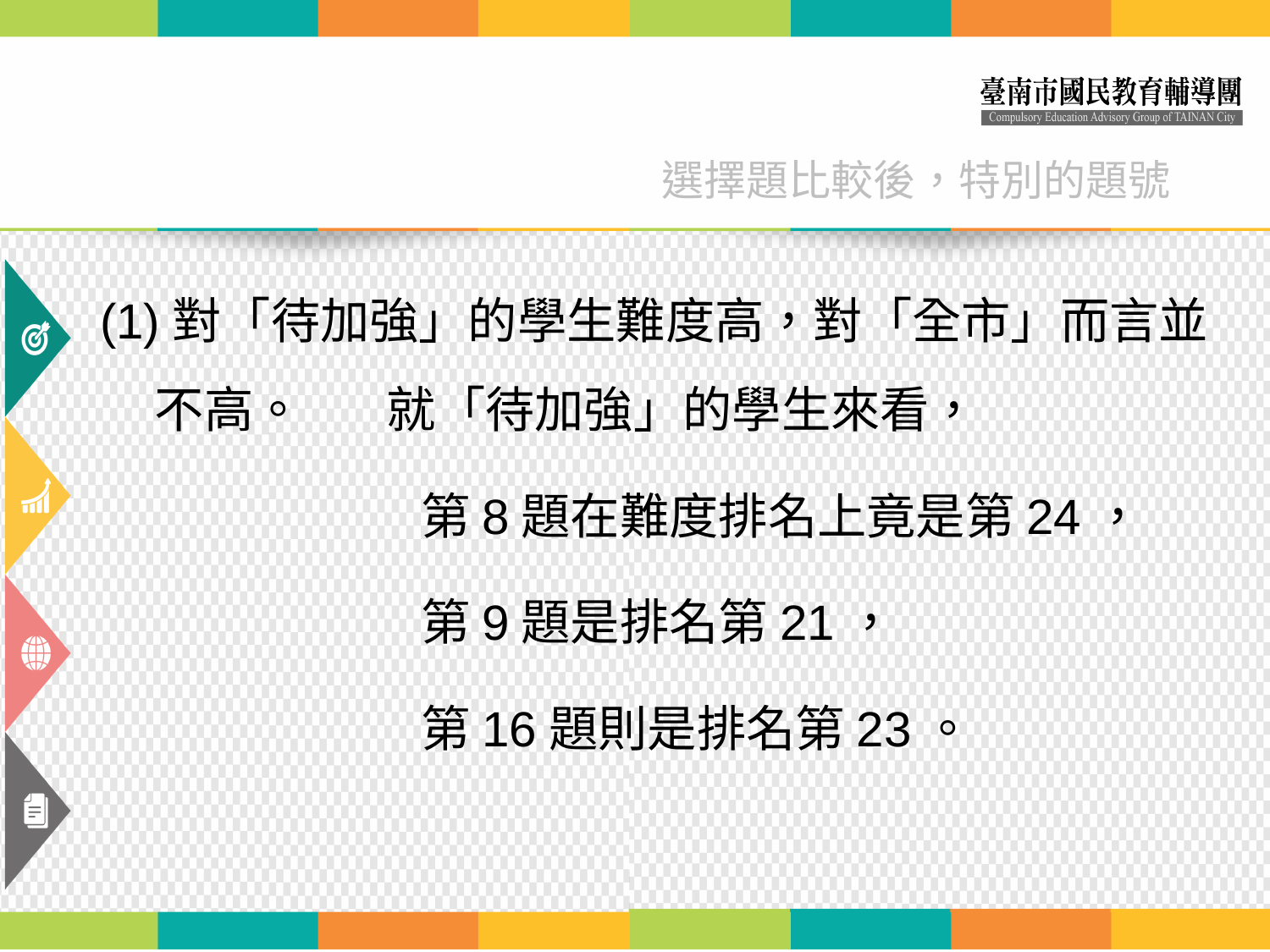

# 選擇題比較後，特別的題號
(1)對「待加強」的學生難度高，對「全市」而言並
     不高。  	   就「待加強」的學生來看，
		     第8題在難度排名上竟是第24，
		     第9題是排名第21，
		     第16題則是排名第23。